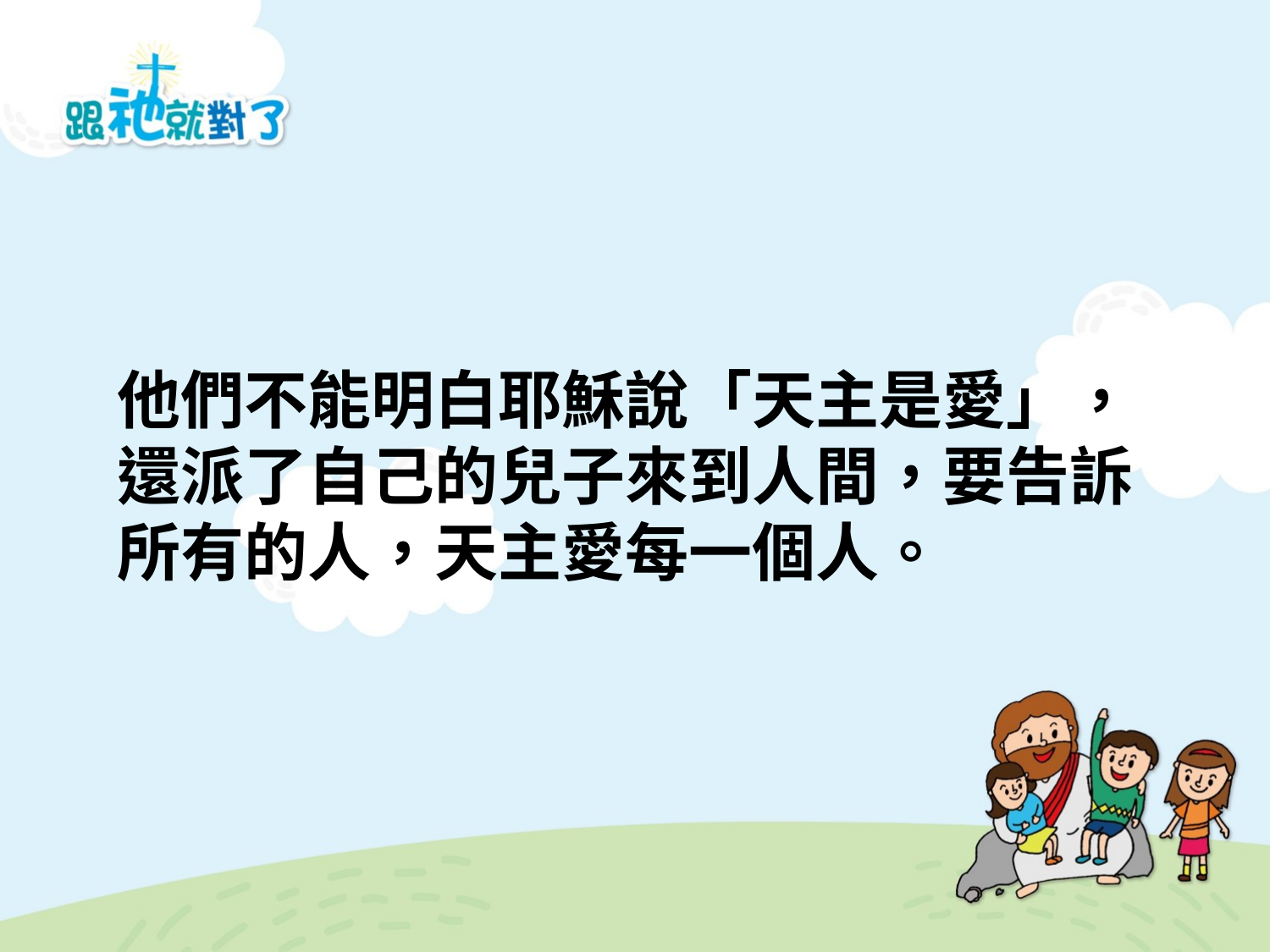

他們不能明白耶穌說「天主是愛」，還派了自己的兒子來到人間，要告訴所有的人，天主愛每一個人。